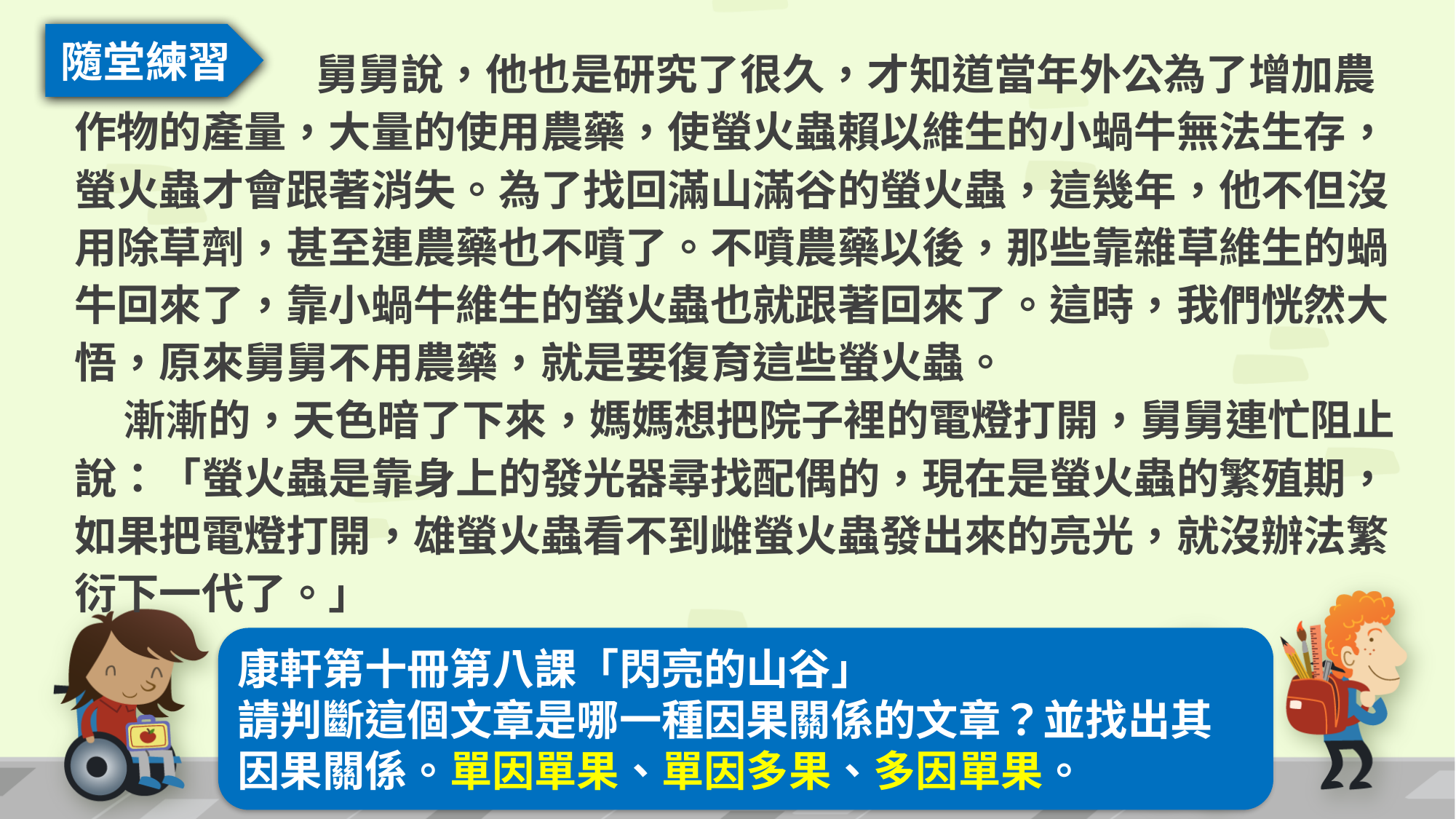

隨堂練習
                        舅舅說，他也是研究了很久，才知道當年外公為了增加農作物的產量，大量的使用農藥，使螢火蟲賴以維生的小蝸牛無法生存，螢火蟲才會跟著消失。為了找回滿山滿谷的螢火蟲，這幾年，他不但沒用除草劑，甚至連農藥也不噴了。不噴農藥以後，那些靠雜草維生的蝸牛回來了，靠小蝸牛維生的螢火蟲也就跟著回來了。這時，我們恍然大悟，原來舅舅不用農藥，就是要復育這些螢火蟲。
    漸漸的，天色暗了下來，媽媽想把院子裡的電燈打開，舅舅連忙阻止說：「螢火蟲是靠身上的發光器尋找配偶的，現在是螢火蟲的繁殖期，如果把電燈打開，雄螢火蟲看不到雌螢火蟲發出來的亮光，就沒辦法繁衍下一代了。」

康軒第十冊第八課「閃亮的山谷」
請判斷這個文章是哪一種因果關係的文章？並找出其因果關係。單因單果、單因多果、多因單果。